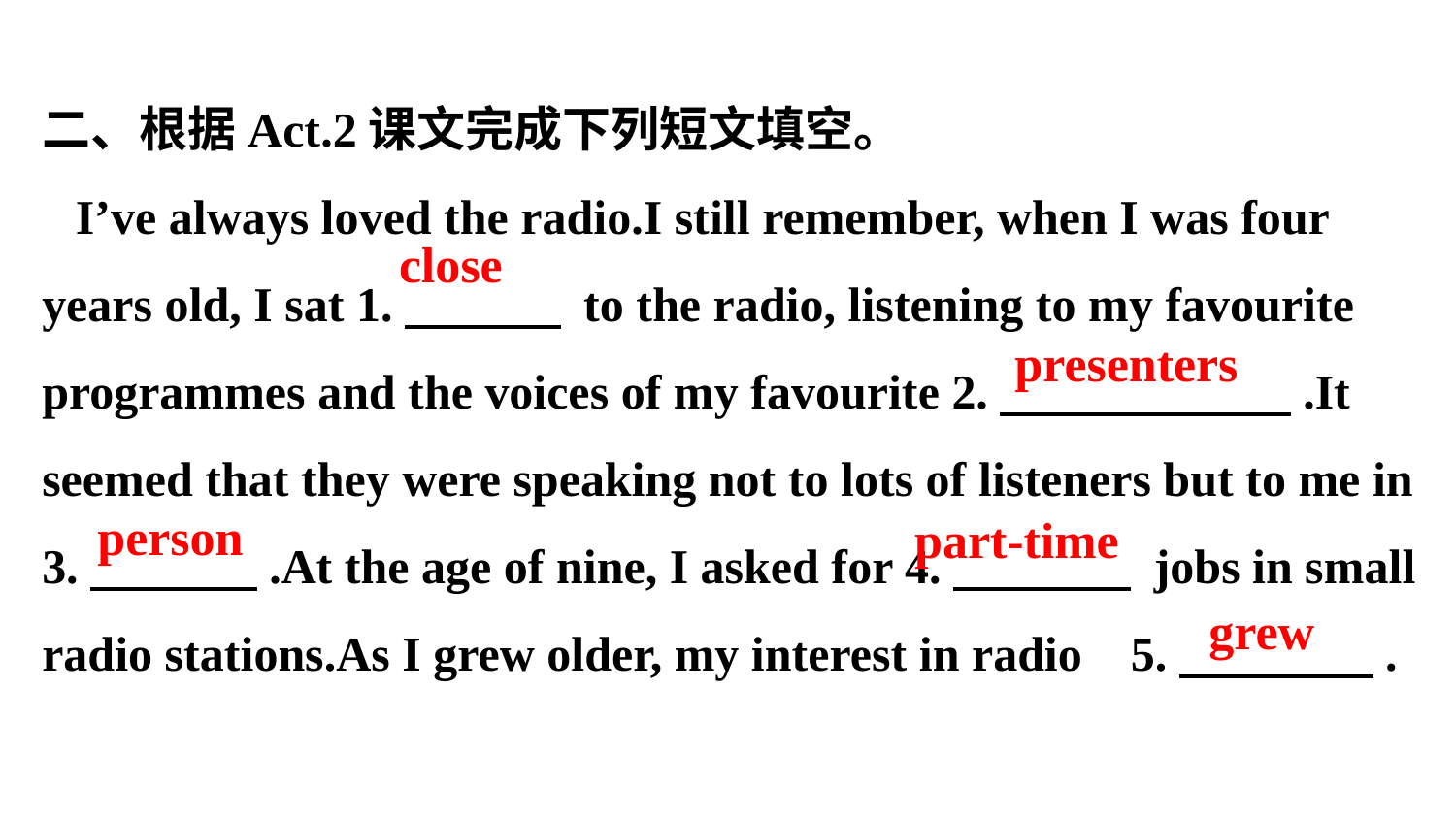

二、根据Act.2课文完成下列短文填空。
I’ve always loved the radio.I still remember, when I was four years old, I sat 1.　　　  to the radio, listening to my favourite programmes and the voices of my favourite 2.　　　　　　.It seemed that they were speaking not to lots of listeners but to me in 3.　　　  .At the age of nine, I asked for 4.　　   　 jobs in small radio stations.As I grew older, my interest in radio    5.　　　　.
close
presenters
part-time
person
grew